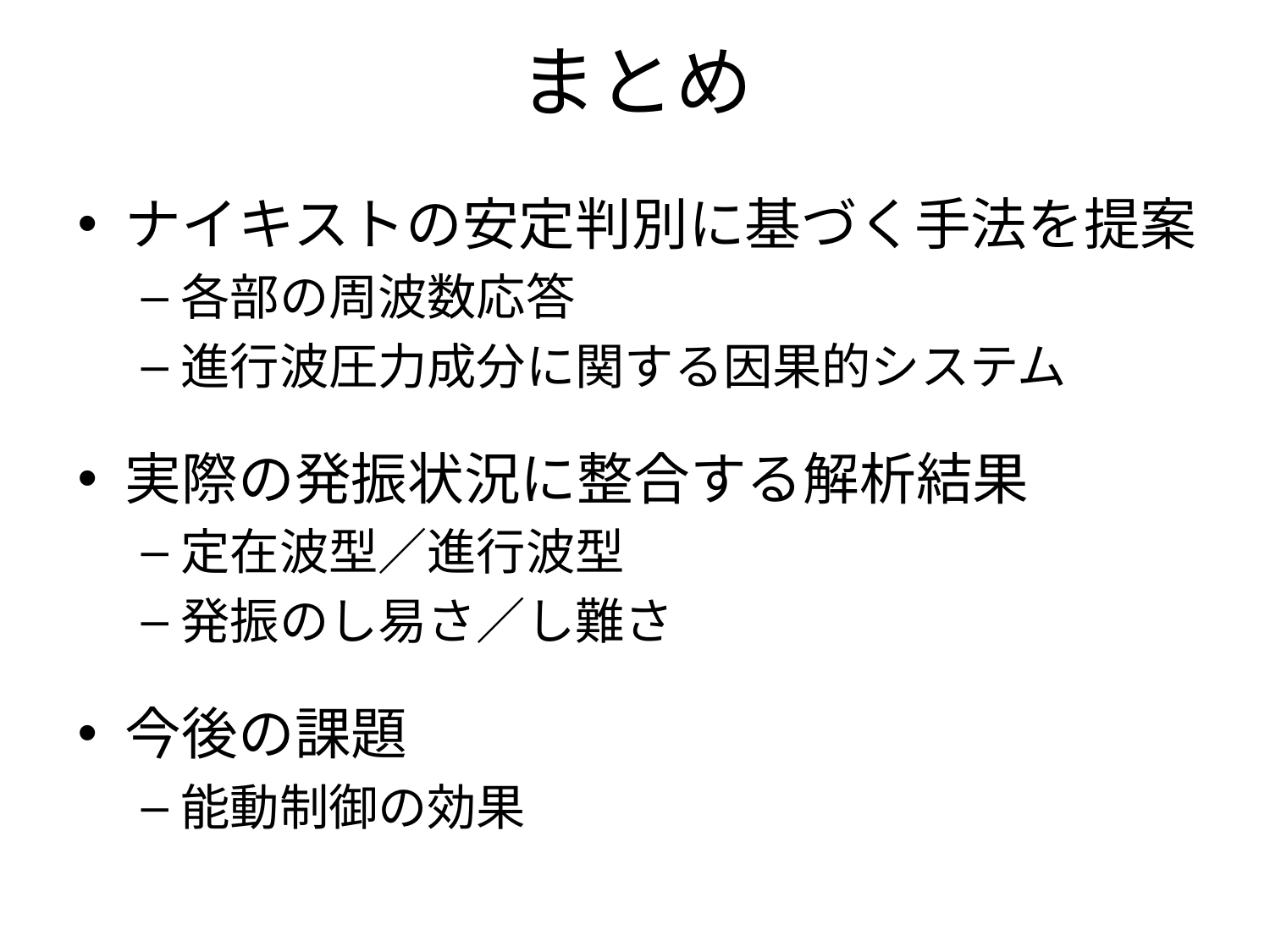

# まとめ
ナイキストの安定判別に基づく手法を提案
各部の周波数応答
進行波圧力成分に関する因果的システム

実際の発振状況に整合する解析結果
定在波型／進行波型
発振のし易さ／し難さ

今後の課題
能動制御の効果